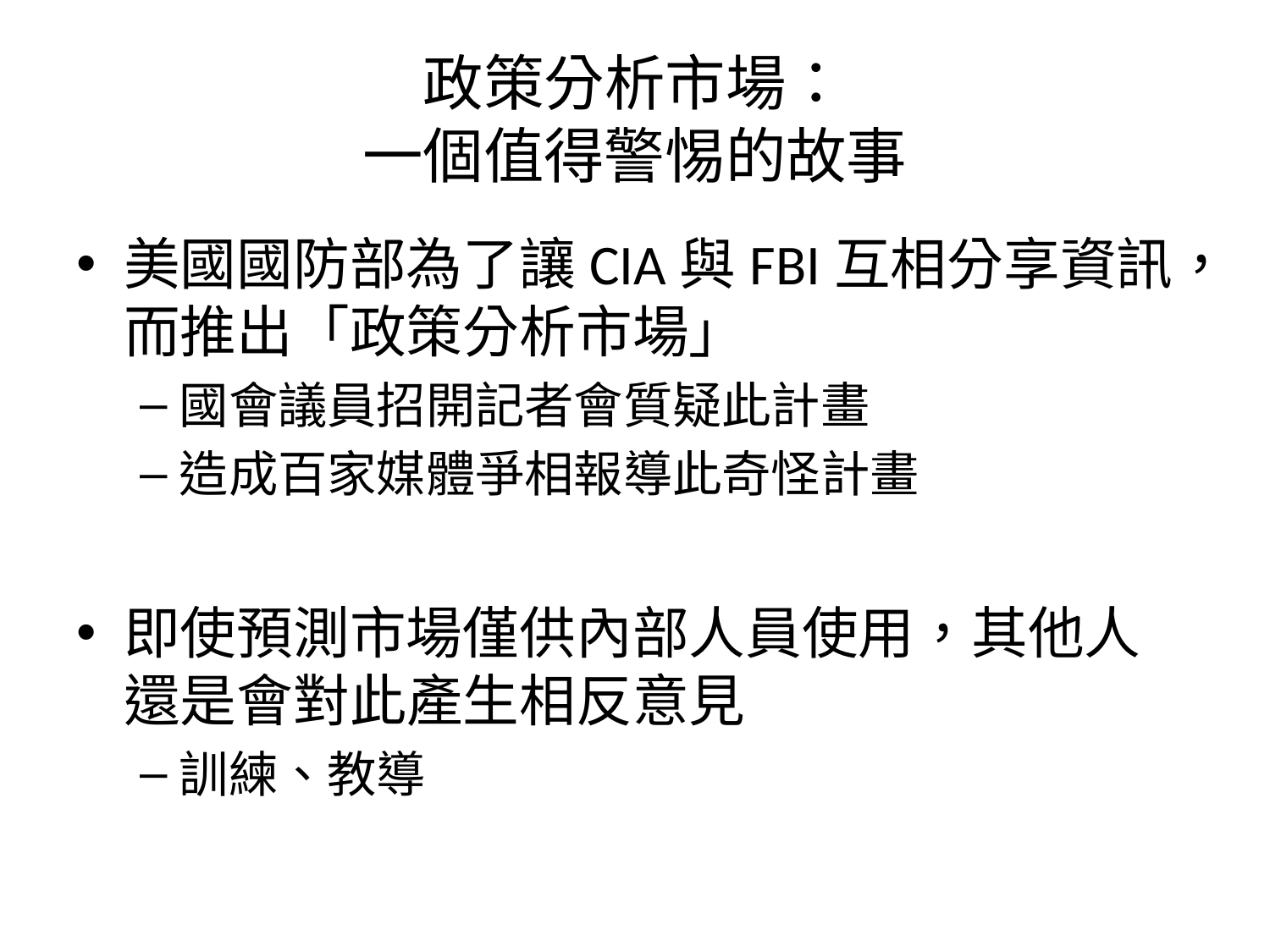

# 政策分析市場： 一個值得警惕的故事
美國國防部為了讓CIA與FBI互相分享資訊，而推出「政策分析市場」
國會議員招開記者會質疑此計畫
造成百家媒體爭相報導此奇怪計畫

即使預測市場僅供內部人員使用，其他人還是會對此產生相反意見
訓練、教導